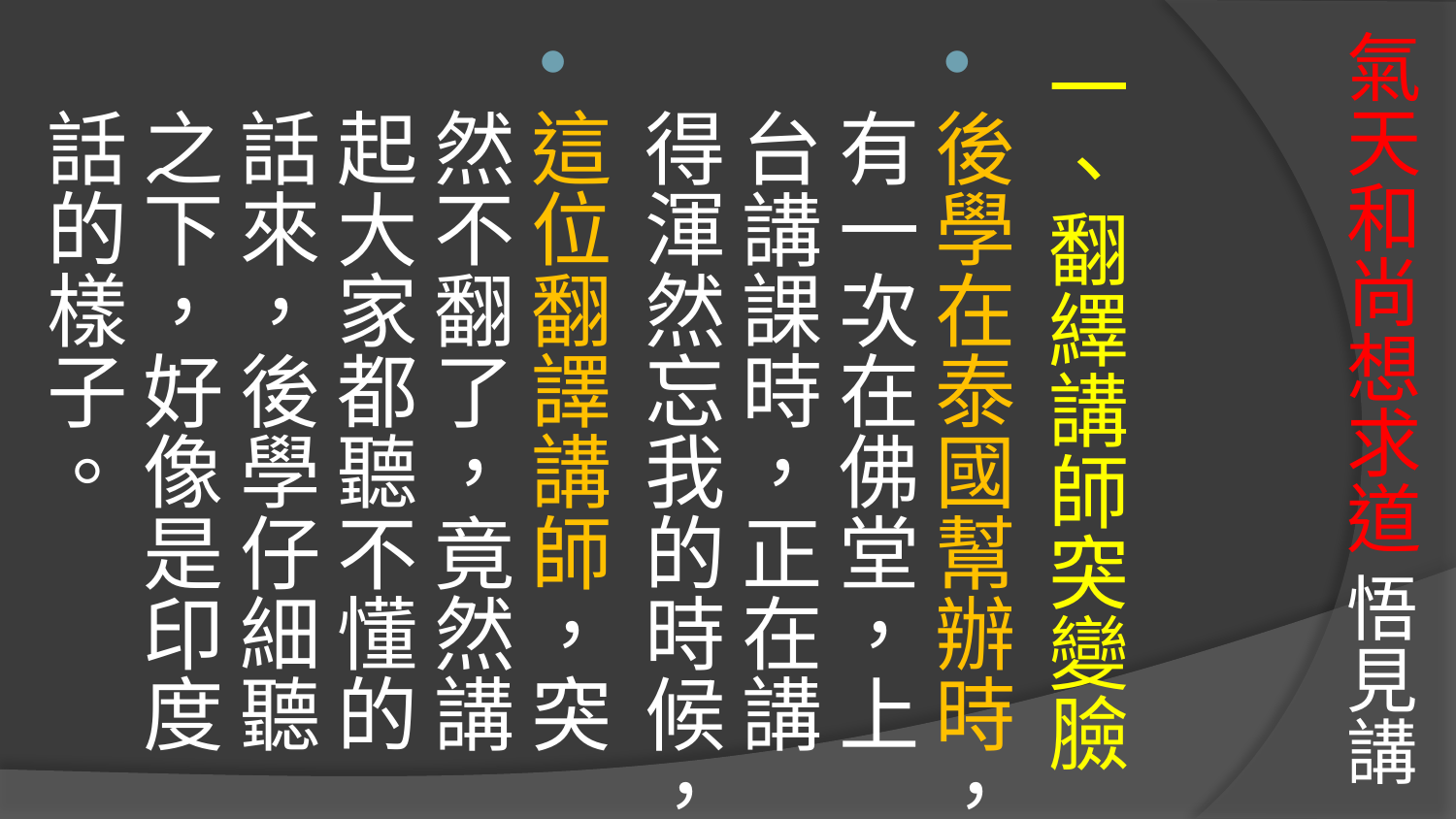

# 氣天和尚想求道 悟見講
一、翻繹講師突變臉
後學在泰國幫辦時，有一次在佛堂，上台講課時，正在講得渾然忘我的時候，
這位翻譯講師，突然不翻了，竟然講起大家都聽不懂的話來，後學仔細聽之下，好像是印度話的樣子。